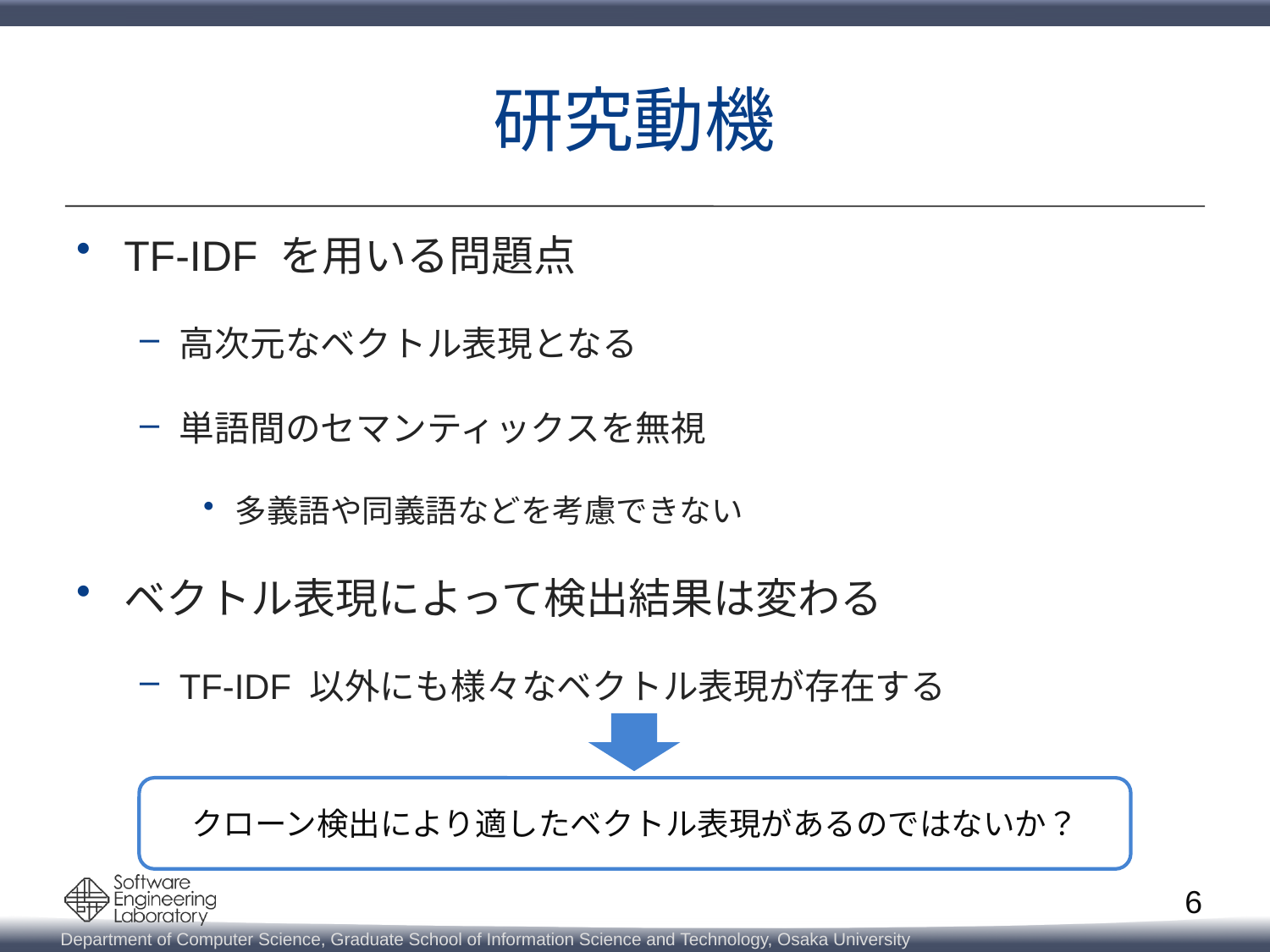

# 研究動機
TF-IDF を用いる問題点
高次元なベクトル表現となる
単語間のセマンティックスを無視
多義語や同義語などを考慮できない
ベクトル表現によって検出結果は変わる
TF-IDF 以外にも様々なベクトル表現が存在する

クローン検出により適したベクトル表現があるのではないか？
6